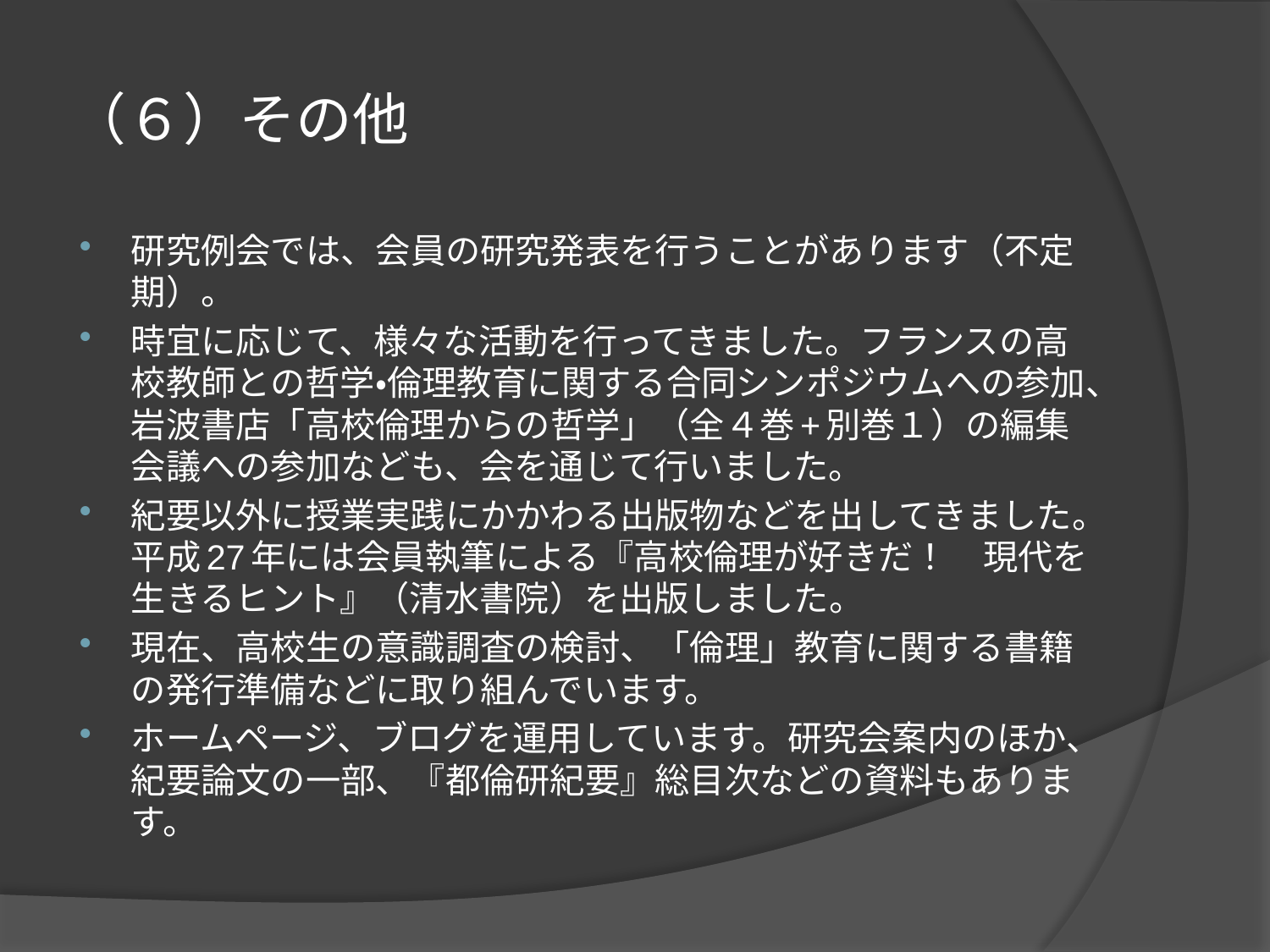

# （６）その他
研究例会では、会員の研究発表を行うことがあります（不定期）。
時宜に応じて、様々な活動を行ってきました。フランスの高校教師との哲学・倫理教育に関する合同シンポジウムへの参加、岩波書店「高校倫理からの哲学」（全４巻+別巻１）の編集会議への参加なども、会を通じて行いました。
紀要以外に授業実践にかかわる出版物などを出してきました。平成27年には会員執筆による『高校倫理が好きだ！　現代を生きるヒント』（清水書院）を出版しました。
現在、高校生の意識調査の検討、「倫理」教育に関する書籍の発行準備などに取り組んでいます。
ホームページ、ブログを運用しています。研究会案内のほか、紀要論文の一部、『都倫研紀要』総目次などの資料もあります。